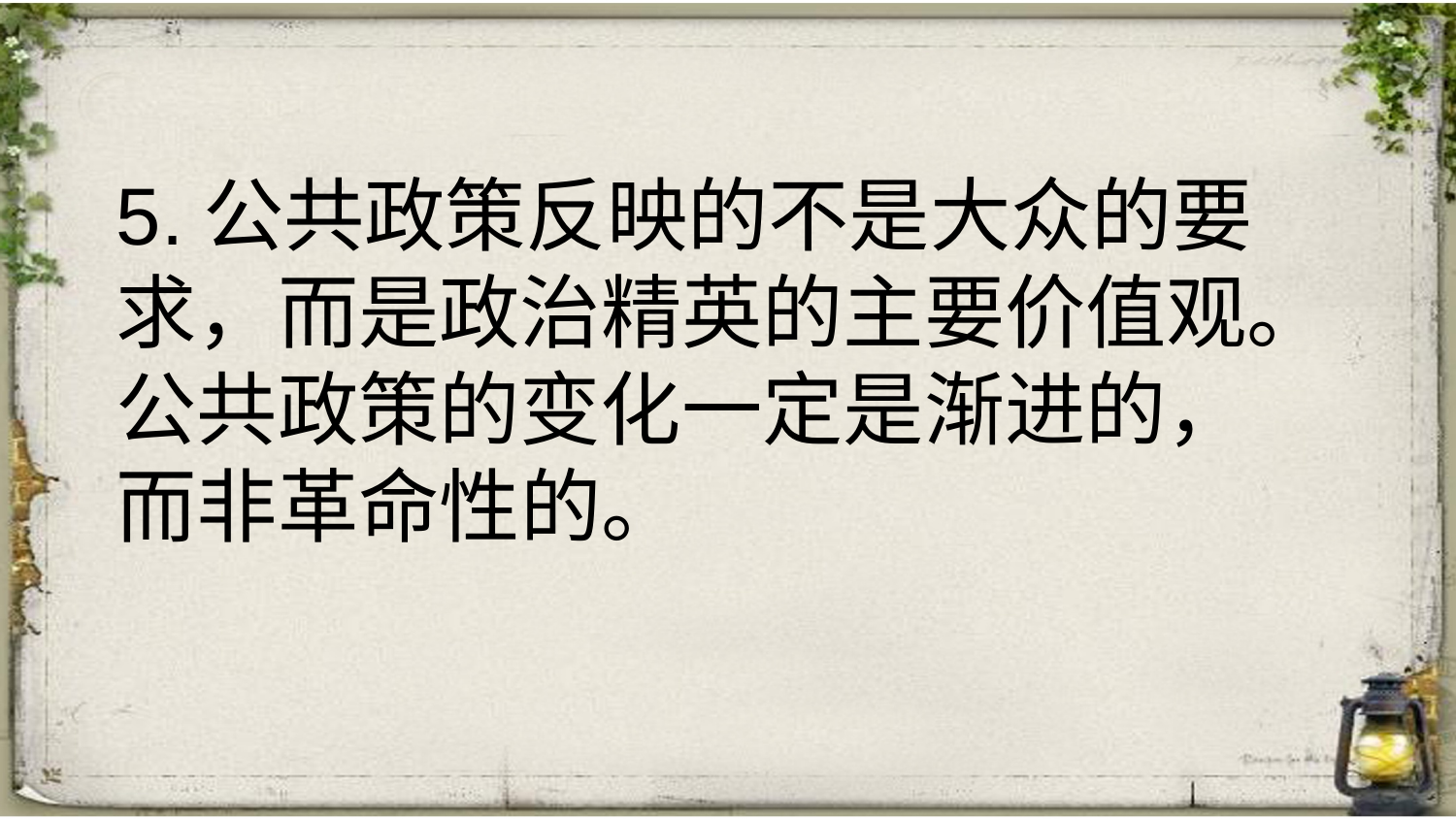

5.公共政策反映的不是大众的要求，而是政治精英的主要价值观。公共政策的变化一定是渐进的，而非革命性的。